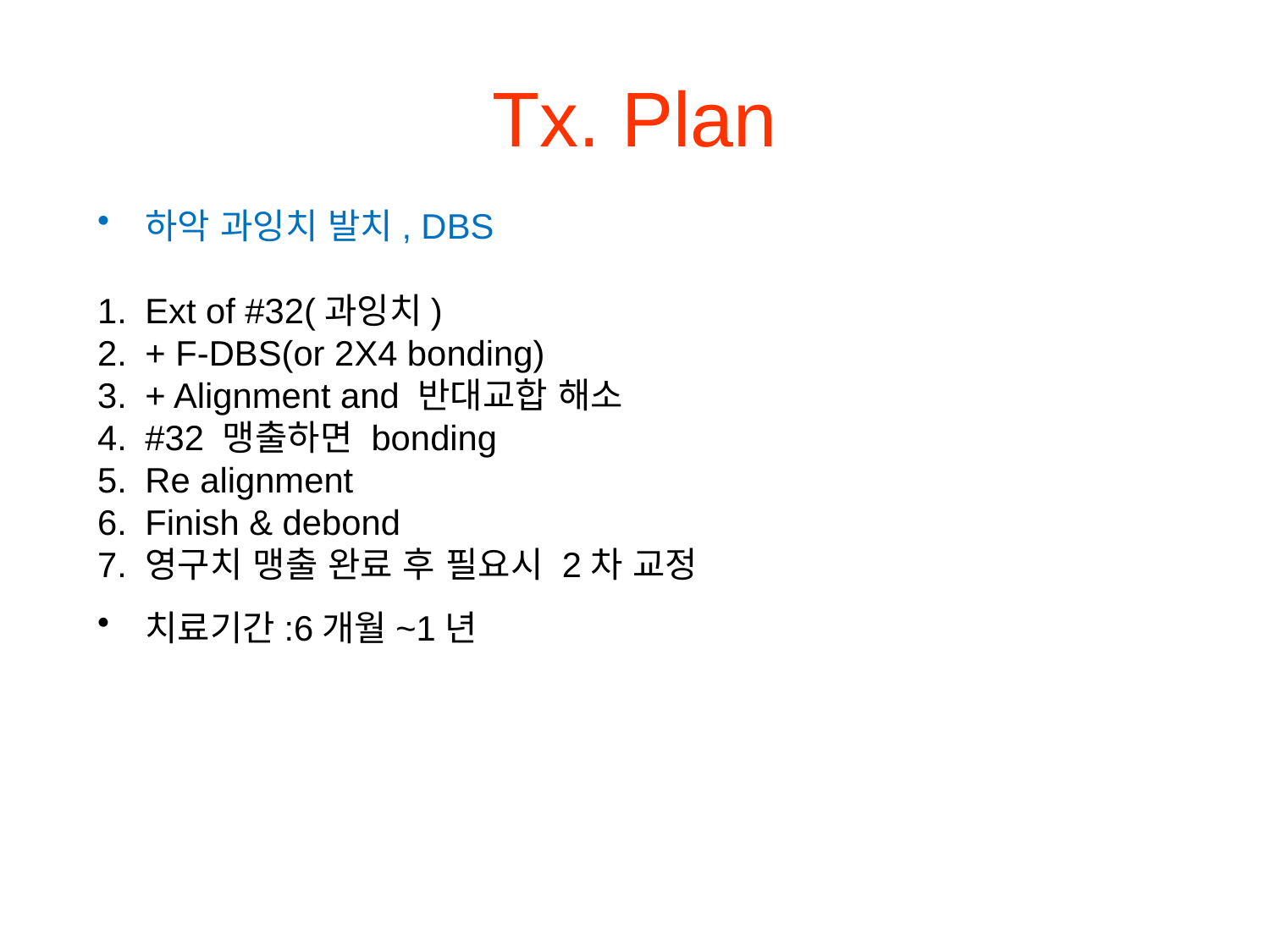

# Tx. Plan
하악 과잉치 발치, DBS

Ext of #32(과잉치)
+ F-DBS(or 2X4 bonding)
+ Alignment and 반대교합 해소
#32 맹출하면 bonding
Re alignment
Finish & debond
영구치 맹출 완료 후 필요시 2차 교정

치료기간:6개월~1년